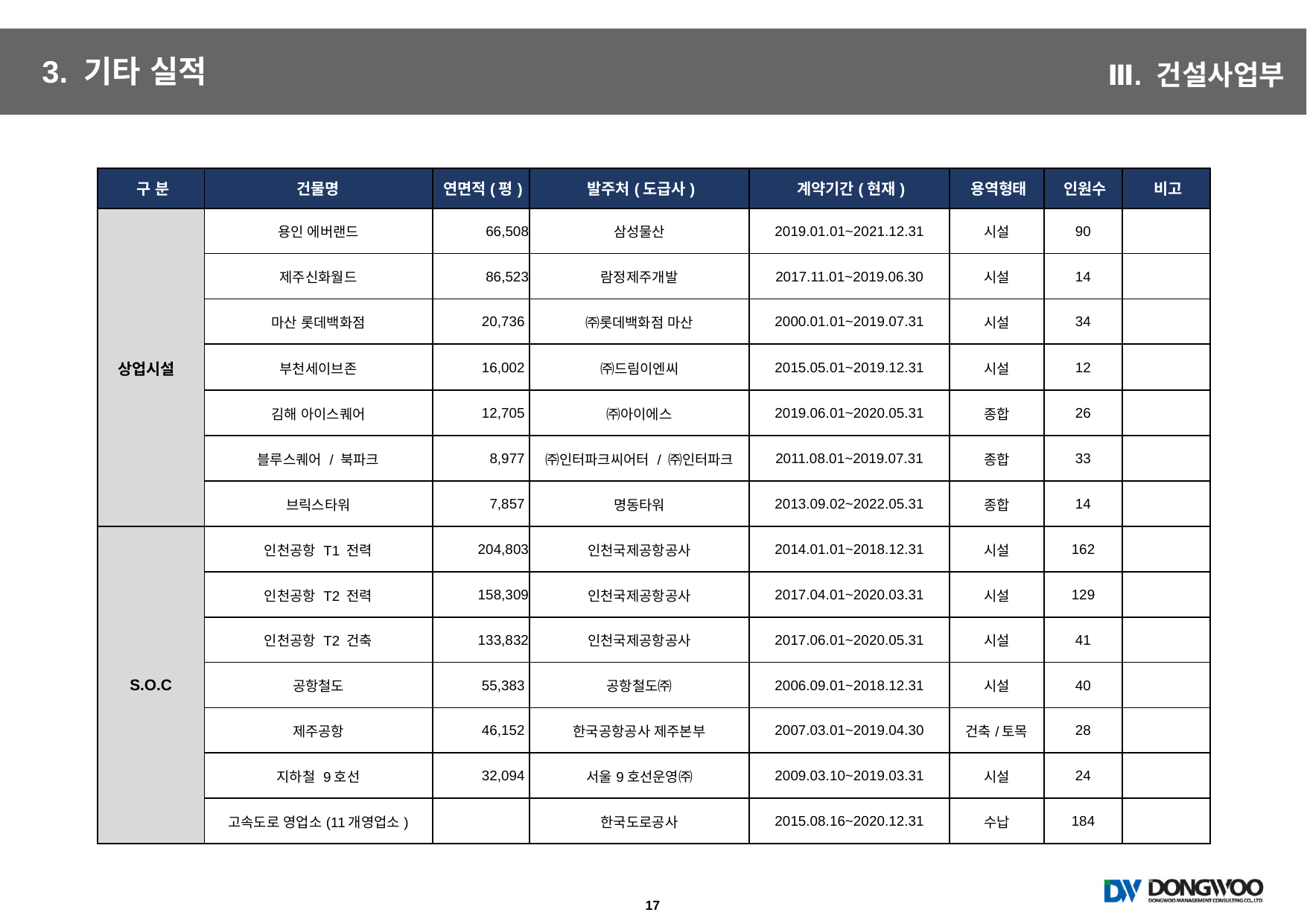

3. 기타 실적
| 구 분 | 건물명 | 연면적(평) | 발주처(도급사) | 계약기간(현재) | 용역형태 | 인원수 | 비고 |
| --- | --- | --- | --- | --- | --- | --- | --- |
| 상업시설 | 용인 에버랜드 | 66,508 | 삼성물산 | 2019.01.01~2021.12.31 | 시설 | 90 |  |
|  | 제주신화월드 | 86,523 | 람정제주개발 | 2017.11.01~2019.06.30 | 시설 | 14 |  |
|  | 마산 롯데백화점 | 20,736 | ㈜롯데백화점 마산 | 2000.01.01~2019.07.31 | 시설 | 34 |  |
|  | 부천세이브존 | 16,002 | ㈜드림이엔씨 | 2015.05.01~2019.12.31 | 시설 | 12 |  |
|  | 김해 아이스퀘어 | 12,705 | ㈜아이에스 | 2019.06.01~2020.05.31 | 종합 | 26 |  |
|  | 블루스퀘어 / 북파크 | 8,977 | ㈜인터파크씨어터 / ㈜인터파크 | 2011.08.01~2019.07.31 | 종합 | 33 |  |
|  | 브릭스타워 | 7,857 | 명동타워 | 2013.09.02~2022.05.31 | 종합 | 14 |  |
| S.O.C | 인천공항 T1 전력 | 204,803 | 인천국제공항공사 | 2014.01.01~2018.12.31 | 시설 | 162 |  |
|  | 인천공항 T2 전력 | 158,309 | 인천국제공항공사 | 2017.04.01~2020.03.31 | 시설 | 129 |  |
|  | 인천공항 T2 건축 | 133,832 | 인천국제공항공사 | 2017.06.01~2020.05.31 | 시설 | 41 |  |
|  | 공항철도 | 55,383 | 공항철도㈜ | 2006.09.01~2018.12.31 | 시설 | 40 |  |
|  | 제주공항 | 46,152 | 한국공항공사 제주본부 | 2007.03.01~2019.04.30 | 건축/토목 | 28 |  |
|  | 지하철 9호선 | 32,094 | 서울9호선운영㈜ | 2009.03.10~2019.03.31 | 시설 | 24 |  |
|  | 고속도로 영업소(11개영업소) |  | 한국도로공사 | 2015.08.16~2020.12.31 | 수납 | 184 |  |